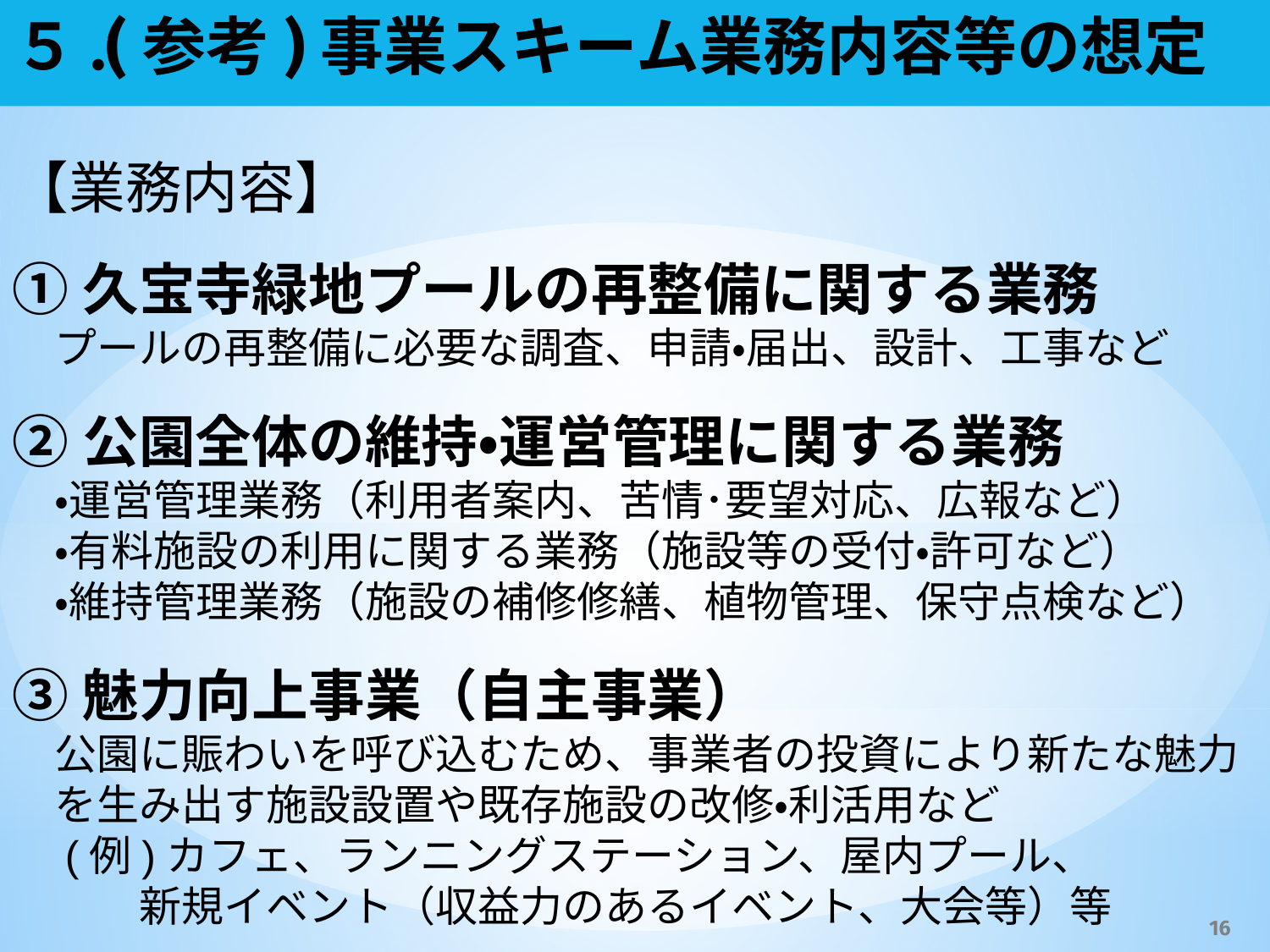

# ５.(参考)事業スキーム業務内容等の想定
【業務内容】
①久宝寺緑地プールの再整備に関する業務
　プールの再整備に必要な調査、申請・届出、設計、工事など
②公園全体の維持・運営管理に関する業務
　・運営管理業務（利用者案内、苦情･要望対応、広報など）
　・有料施設の利用に関する業務（施設等の受付・許可など）
　・維持管理業務（施設の補修修繕、植物管理、保守点検など）
③魅力向上事業（自主事業）
　公園に賑わいを呼び込むため、事業者の投資により新たな魅力
　を生み出す施設設置や既存施設の改修・利活用など
　(例)カフェ、ランニングステーション、屋内プール、
　　　新規イベント（収益力のあるイベント、大会等）等
16